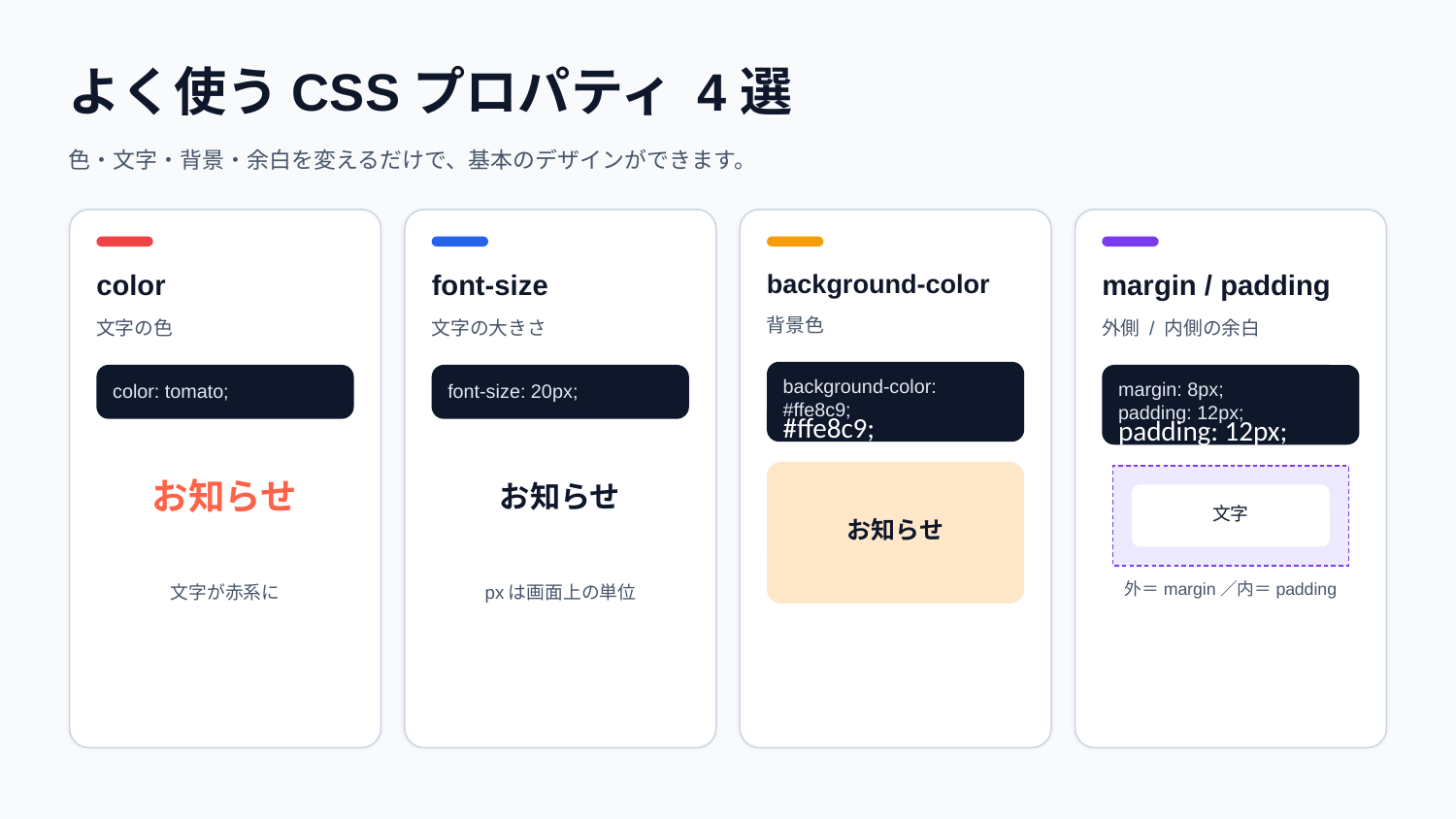

よく使うCSSプロパティ 4選
色・文字・背景・余白を変えるだけで、基本のデザインができます。

color
font-size
background-color
margin / padding
背景色
文字の色
文字の大きさ
外側 / 内側の余白

background-color:
#ffe8c9;
#ffe8c9;
margin: 8px;
padding: 12px;
padding: 12px;
color: tomato;
font-size: 20px;

お知らせ
お知らせ

文字
お知らせ
外＝margin／内＝padding
文字が赤系に
pxは画面上の単位